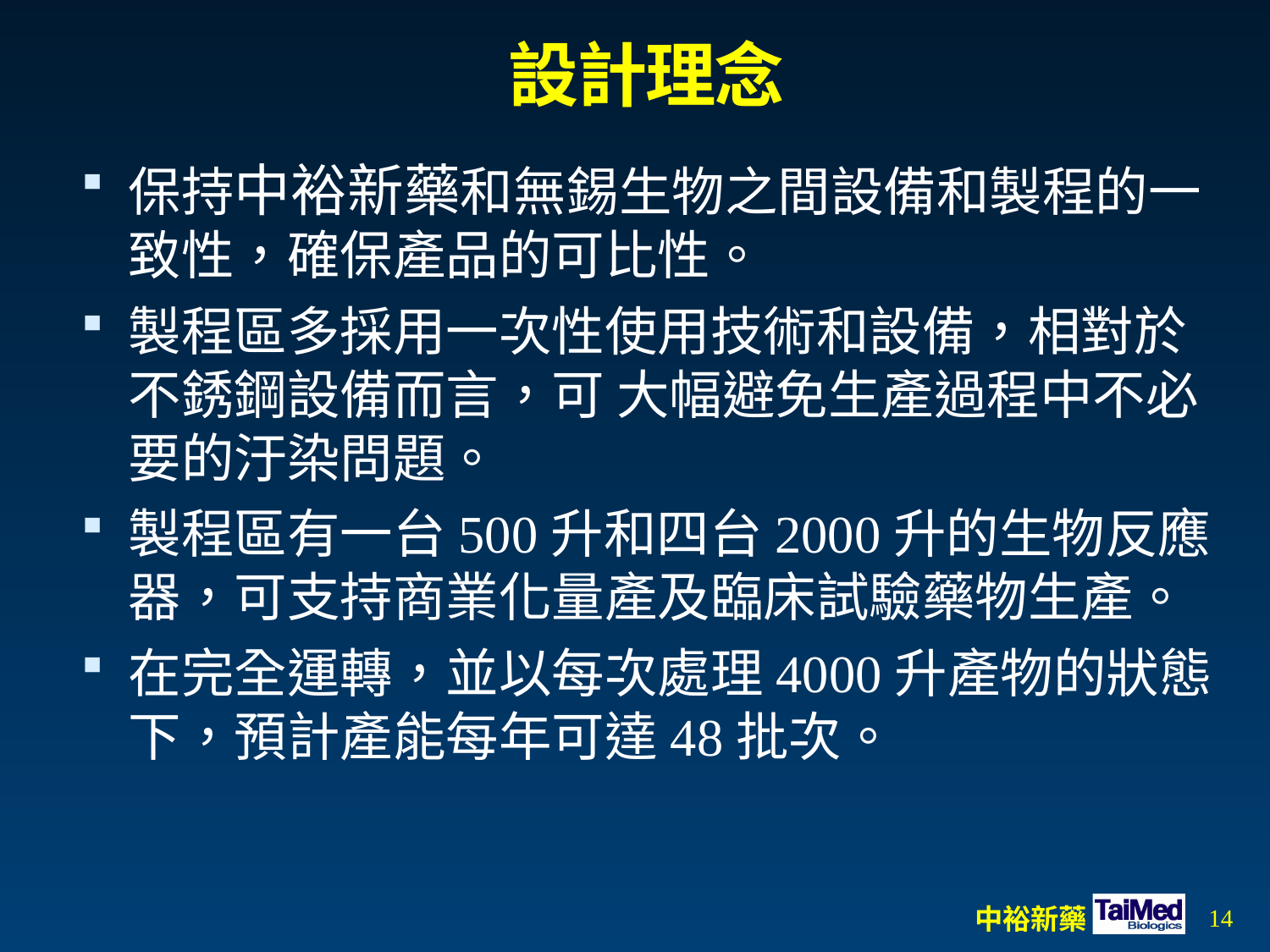

# 設計理念
保持中裕新藥和無錫生物之間設備和製程的一致性，確保產品的可比性。
製程區多採用一次性使用技術和設備，相對於不銹鋼設備而言，可 大幅避免生產過程中不必要的汙染問題。
製程區有一台500升和四台2000升的生物反應器，可支持商業化量產及臨床試驗藥物生產。
在完全運轉，並以每次處理4000升產物的狀態下，預計產能每年可達48批次。
14